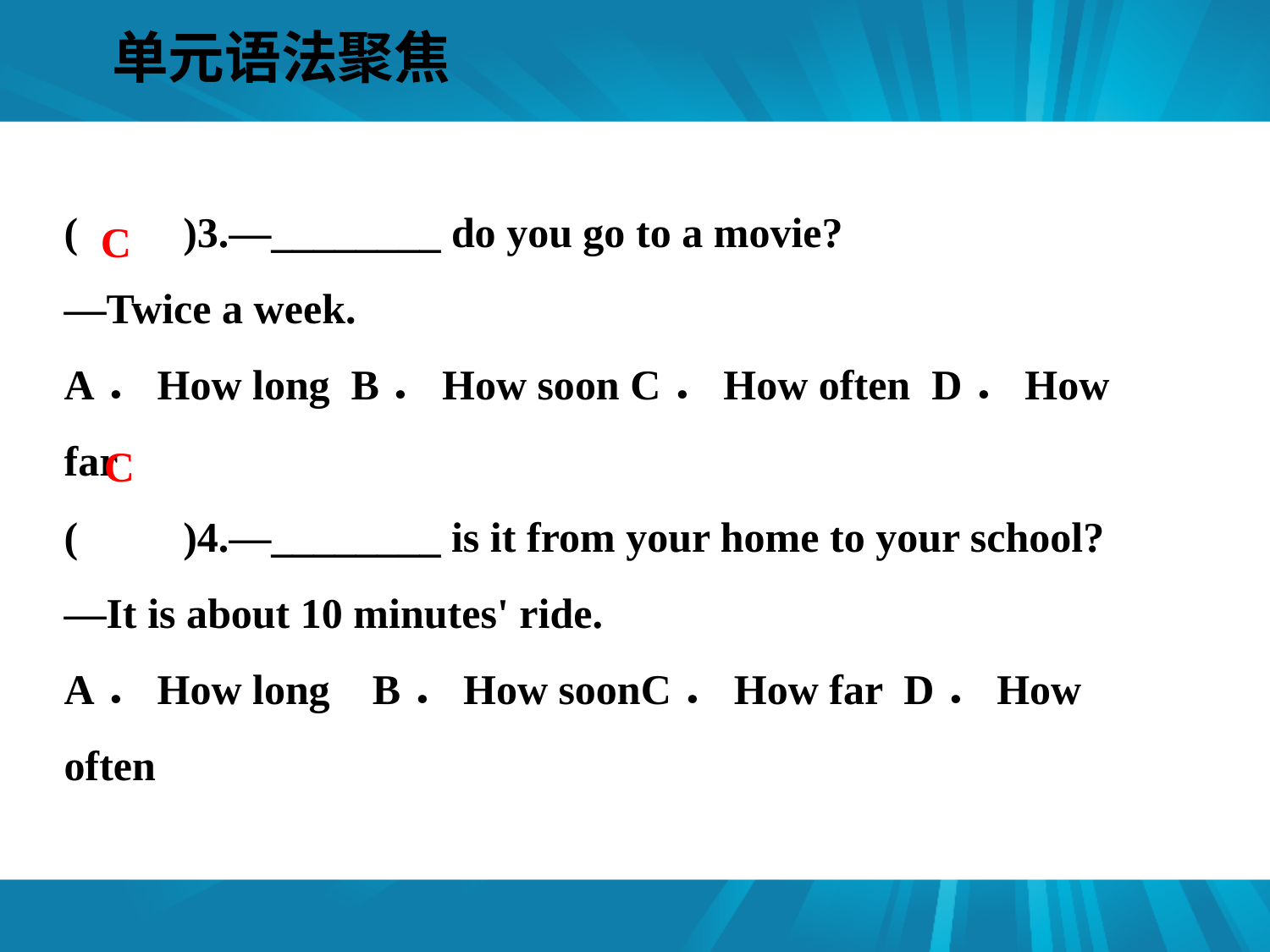

单元语法聚焦
#
(　　)3.—________ do you go to a movie?
—Twice a week.
A．How long  B．How soon C．How often  D．How far
(　　)4.—________ is it from your home to your school?
—It is about 10 minutes' ride.
A．How long    B．How soonC．How far  D．How often
C
C